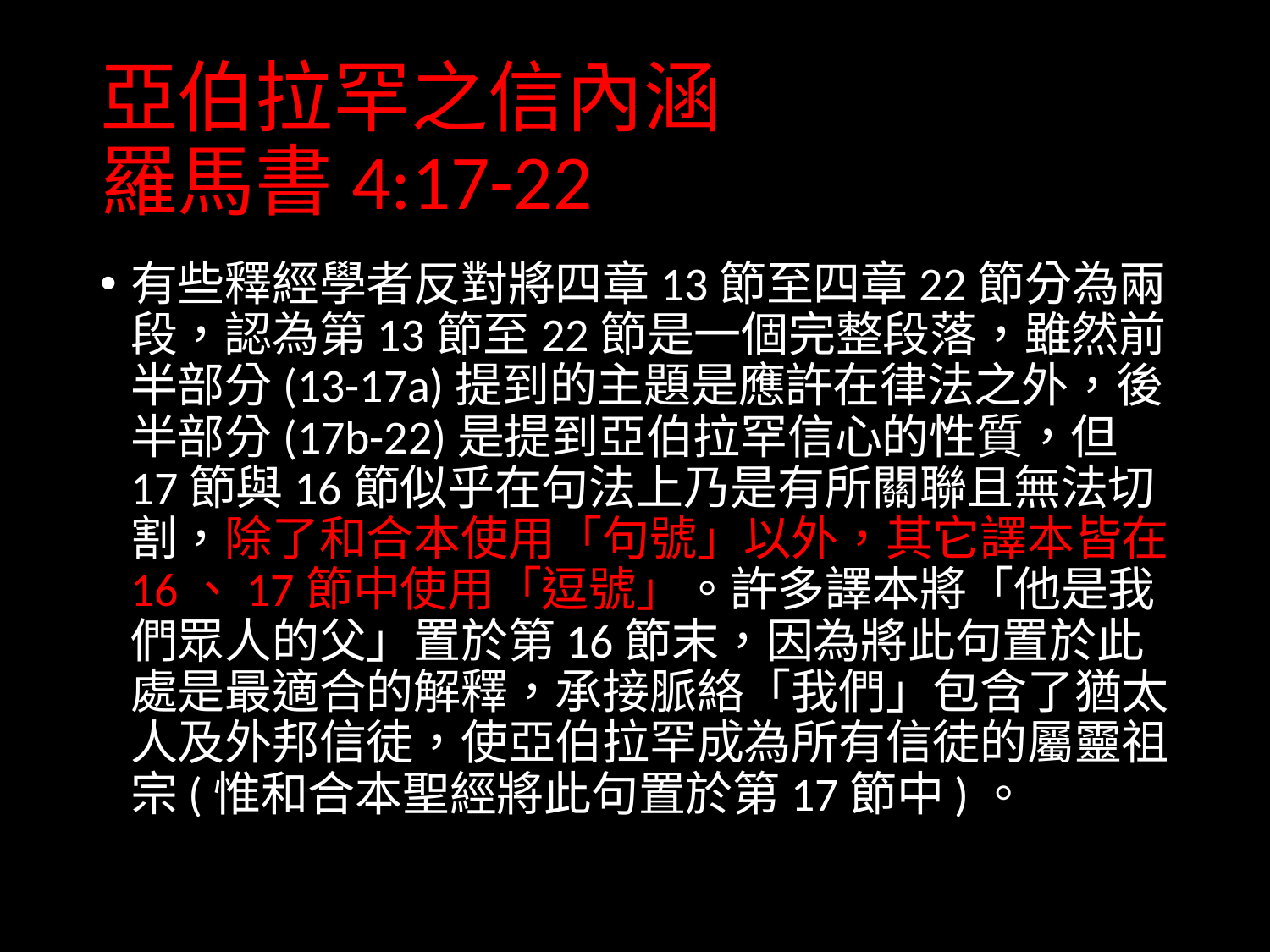

# 亞伯拉罕之信內涵 羅馬書4:17-22
有些釋經學者反對將四章13節至四章22節分為兩段，認為第13節至22節是一個完整段落，雖然前半部分(13-17a)提到的主題是應許在律法之外，後半部分(17b-22)是提到亞伯拉罕信心的性質，但17節與16節似乎在句法上乃是有所關聯且無法切割，除了和合本使用「句號」以外，其它譯本皆在16、17節中使用「逗號」。許多譯本將「他是我們眾人的父」置於第16節末，因為將此句置於此處是最適合的解釋，承接脈絡「我們」包含了猶太人及外邦信徒，使亞伯拉罕成為所有信徒的屬靈祖宗(惟和合本聖經將此句置於第17節中)。